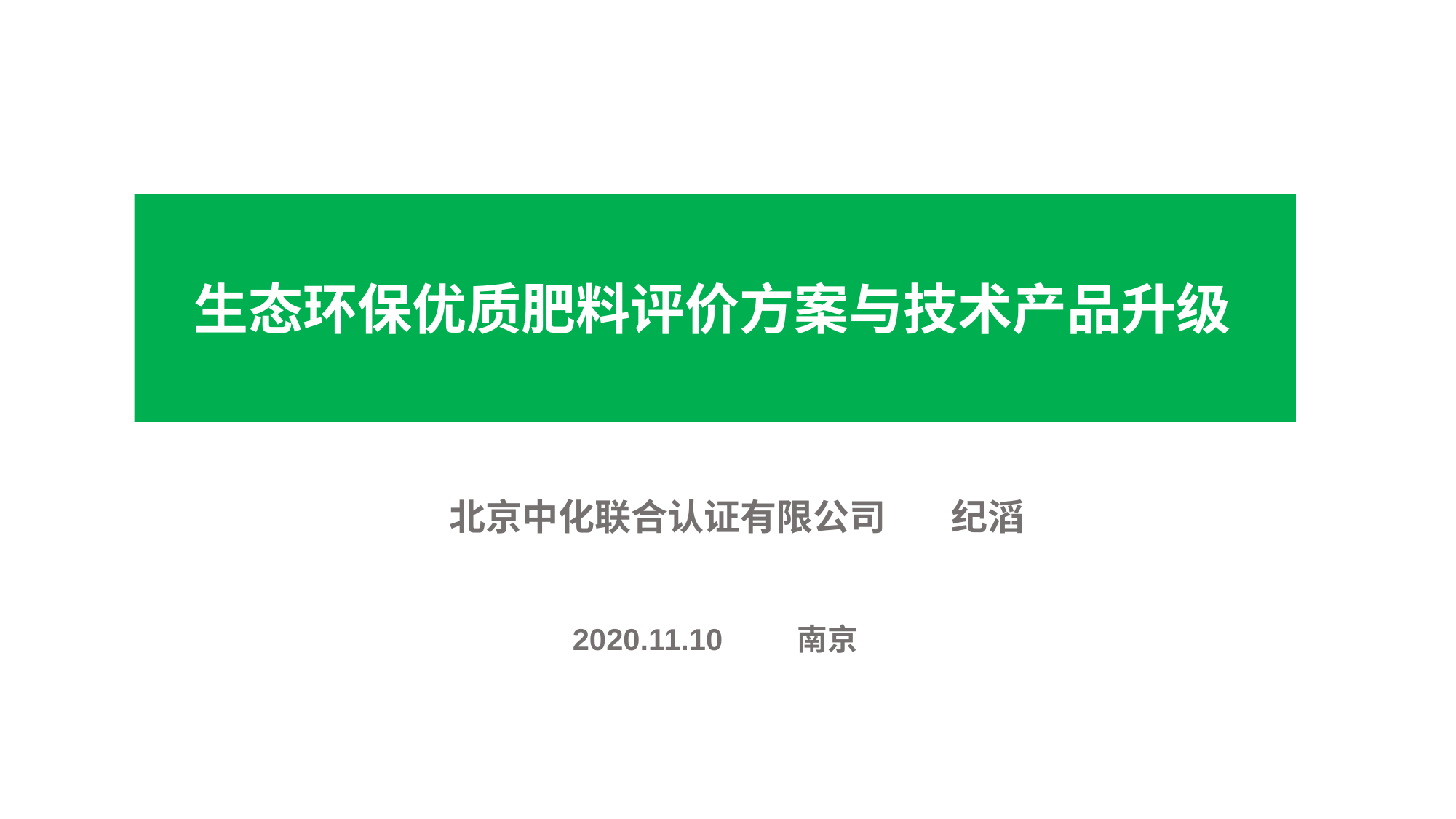

北京中化联合认证有限公司        纪滔
生态环保优质肥料评价方案与技术产品升级
2020.11.10        南京